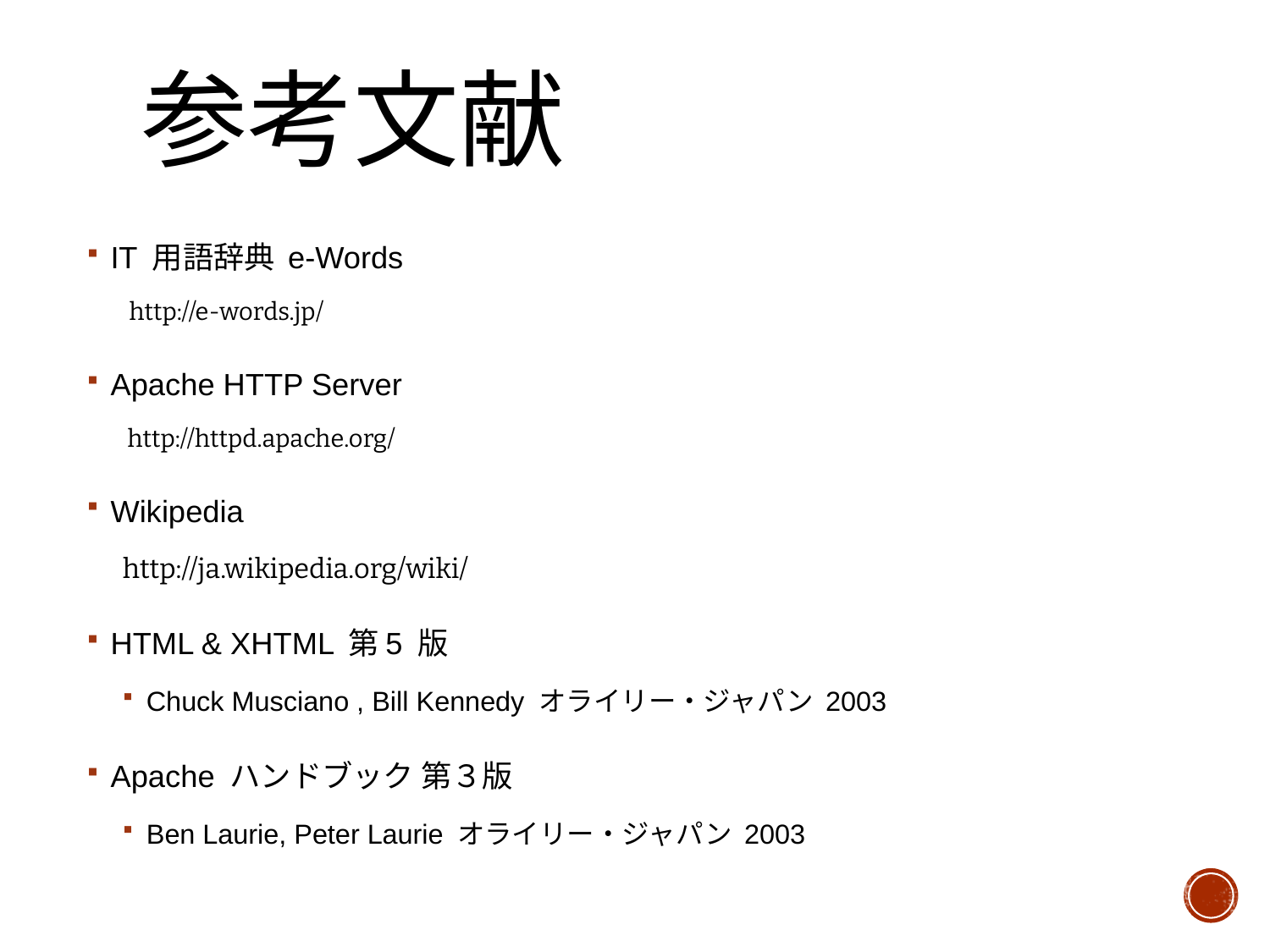

# 参考文献
IT 用語辞典 e-Words
 http://e-words.jp/
Apache HTTP Server
 http://httpd.apache.org/
Wikipedia
http://ja.wikipedia.org/wiki/
HTML & XHTML 第5 版
Chuck Musciano , Bill Kennedy オライリー・ジャパン 2003
Apache ハンドブック 第３版
Ben Laurie, Peter Laurie オライリー・ジャパン 2003